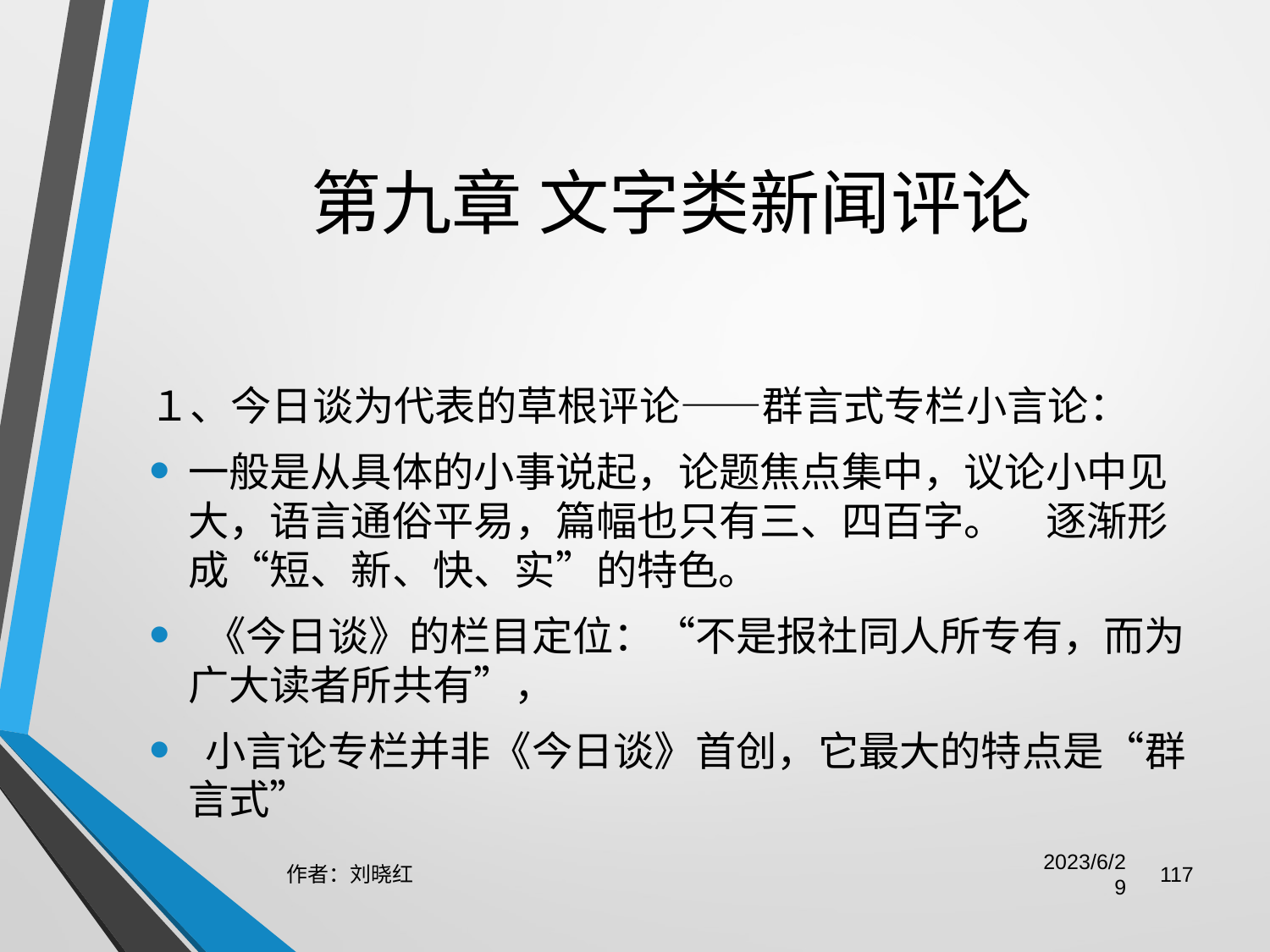

# 第九章 文字类新闻评论
１、今日谈为代表的草根评论——群言式专栏小言论：
一般是从具体的小事说起，论题焦点集中，议论小中见大，语言通俗平易，篇幅也只有三、四百字。　逐渐形成“短、新、快、实”的特色。
 《今日谈》的栏目定位：“不是报社同人所专有，而为广大读者所共有”，
 小言论专栏并非《今日谈》首创，它最大的特点是“群言式”
作者：刘晓红
2023/6/29
117